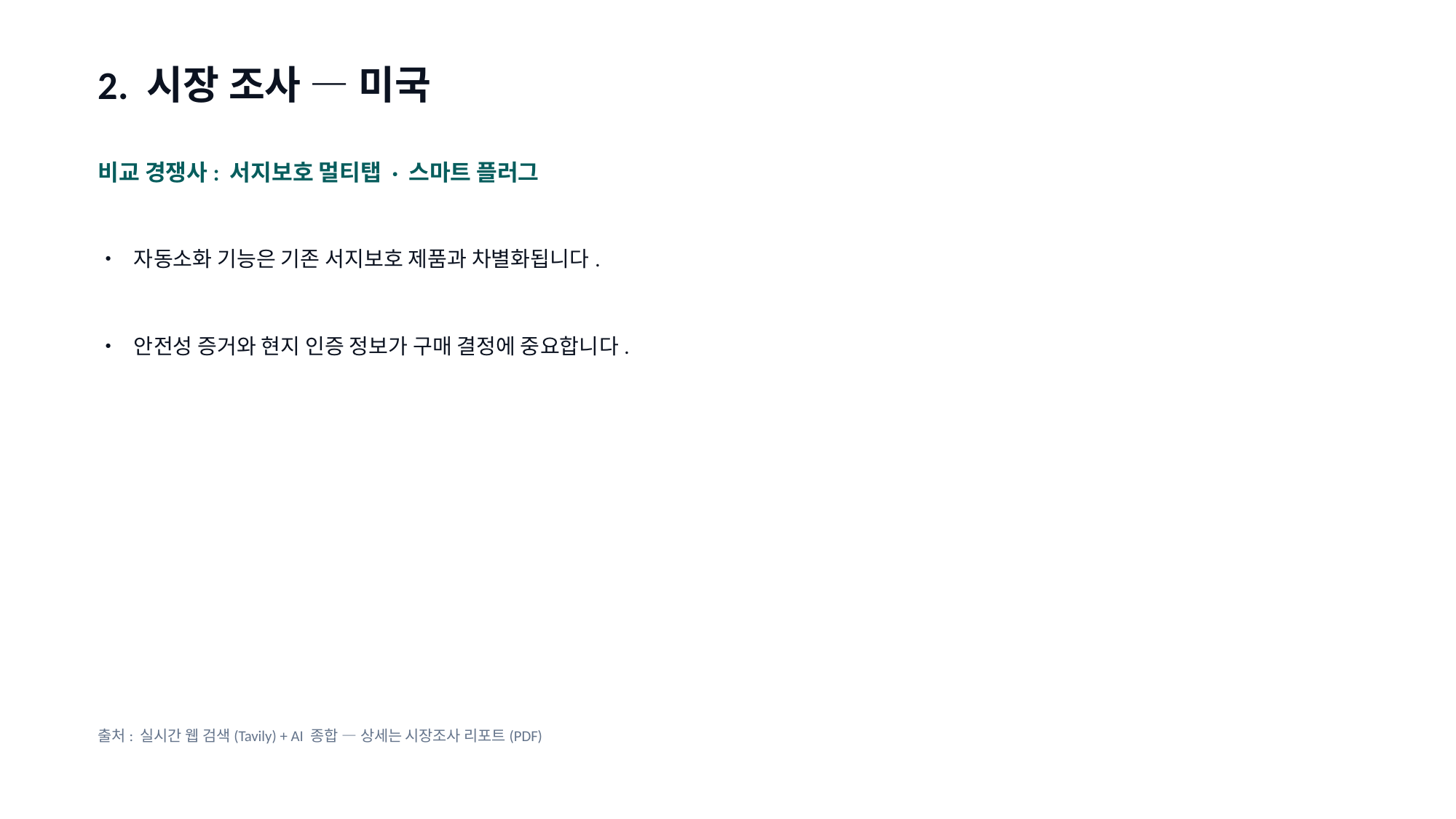

2. 시장 조사 — 미국
비교 경쟁사: 서지보호 멀티탭 · 스마트 플러그
•  자동소화 기능은 기존 서지보호 제품과 차별화됩니다.
•  안전성 증거와 현지 인증 정보가 구매 결정에 중요합니다.
출처: 실시간 웹 검색(Tavily) + AI 종합 — 상세는 시장조사 리포트(PDF)